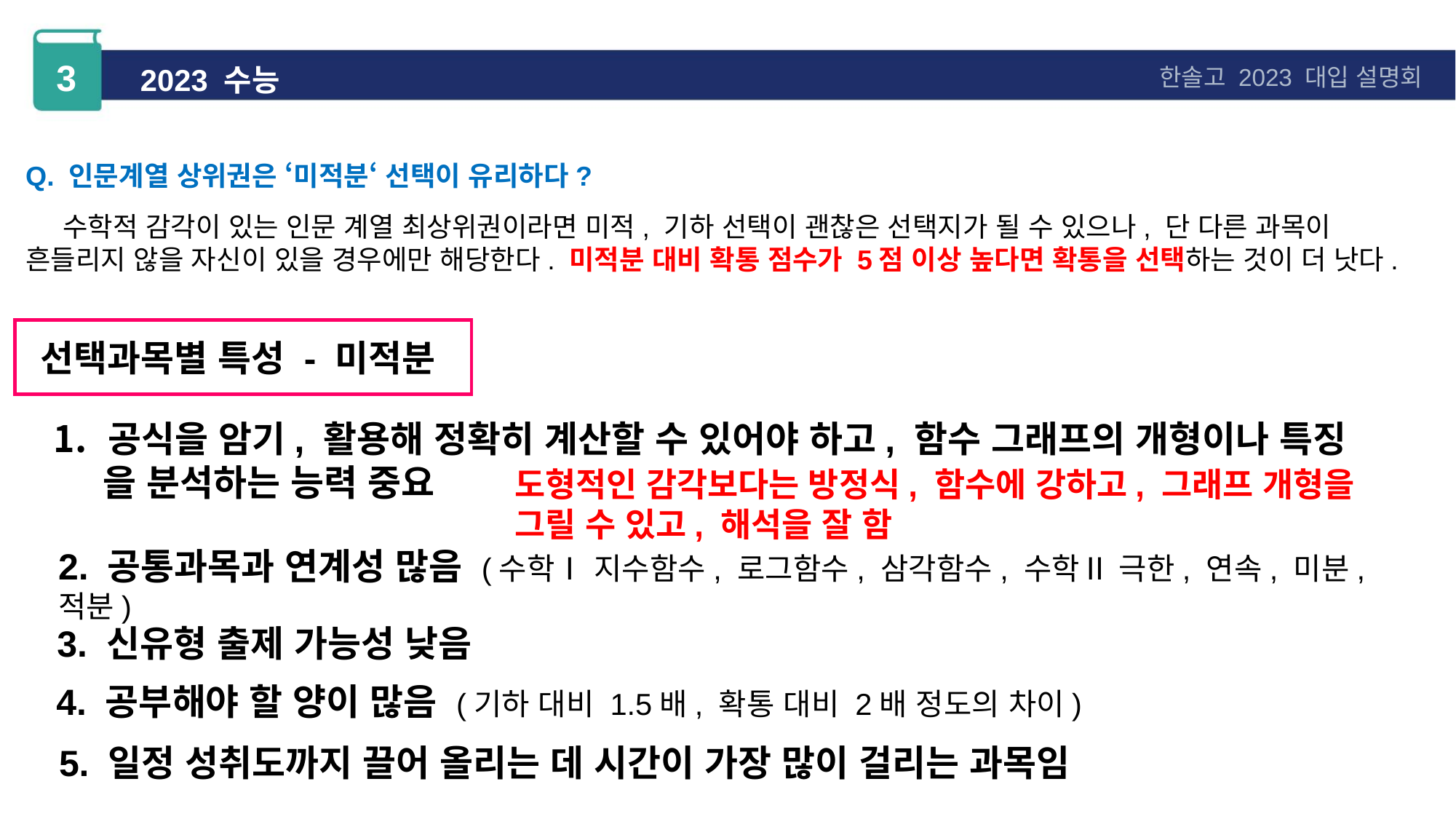

3
2023 수능
한솔고 2023 대입 설명회
표점이나 등급 컷 원점수가 비교적 낮은 미적분 혹은 기하를 선택해야 할까?
Q. 인문계열 상위권은 ‘미적분‘ 선택이 유리하다?

    수학적 감각이 있는 인문 계열 최상위권이라면 미적, 기하 선택이 괜찮은 선택지가 될 수 있으나, 단 다른 과목이 흔들리지 않을 자신이 있을 경우에만 해당한다. 미적분 대비 확통 점수가 5점 이상 높다면 확통을 선택하는 것이 더 낫다.
공통과목의 점수가 더 중요하고, 선택과목별 특성 차이가 확연히 다르기에 공통과목

점수 높이고, 자신이 더 잘 할 수 있는 선택과목을 선택해야 함.
선택과목별 특성 - 미적분
공식을 암기, 활용해 정확히 계산할 수 있어야 하고, 함수 그래프의 개형이나 특징
    을 분석하는 능력 중요
도형적인 감각보다는 방정식, 함수에 강하고, 그래프 개형을 그릴 수 있고, 해석을 잘 함
2. 공통과목과 연계성 많음 (수학Ⅰ 지수함수, 로그함수, 삼각함수, 수학Ⅱ 극한, 연속, 미분, 적분)
3. 신유형 출제 가능성 낮음
4. 공부해야 할 양이 많음 (기하 대비 1.5배, 확통 대비 2배 정도의 차이)
5. 일정 성취도까지 끌어 올리는 데 시간이 가장 많이 걸리는 과목임